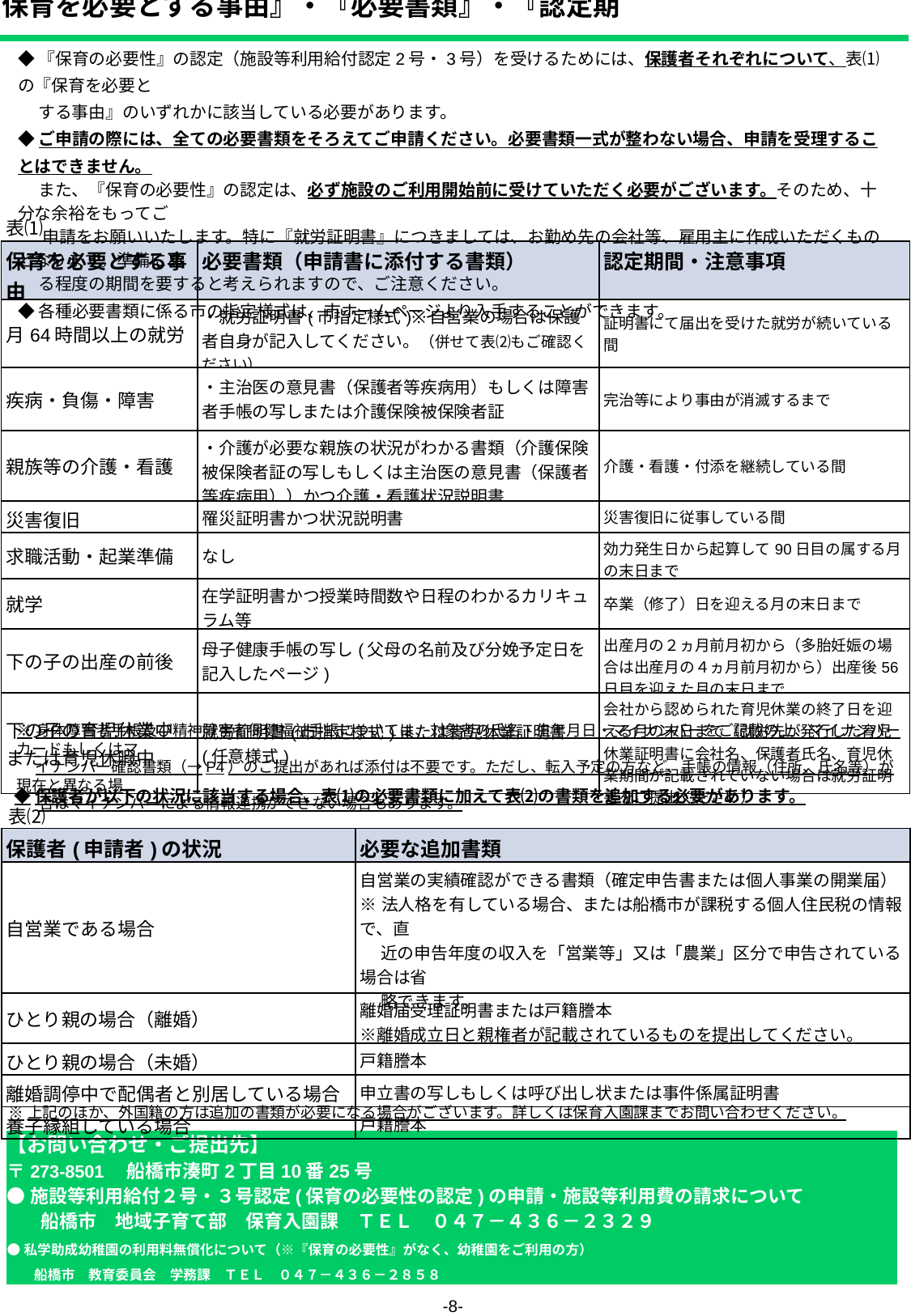

○『保育を必要とする事由』・『必要書類』・『認定期間』
◆『保育の必要性』の認定（施設等利用給付認定2号・3号）を受けるためには、保護者それぞれについて、表⑴の『保育を必要と
　 する事由』のいずれかに該当している必要があります。
◆ご申請の際には、全ての必要書類をそろえてご申請ください。必要書類一式が整わない場合、申請を受理することはできません。
　 また、『保育の必要性』の認定は、必ず施設のご利用開始前に受けていただく必要がございます。そのため、十分な余裕をもってご
 　申請をお願いいたします。特に『就労証明書』につきましては、お勤め先の会社等、雇用主に作成いただくものとなります。準備にあ
　 る程度の期間を要すると考えられますので、ご注意ください。
◆各種必要書類に係る市の指定様式は、市ホームページより入手することができます。
表⑴
| 保育を必要とする事由 | 必要書類（申請書に添付する書類） | 認定期間・注意事項 |
| --- | --- | --- |
| 月64時間以上の就労 | ・就労証明書(市指定様式)※自営業の場合は保護者自身が記入してください。（併せて表⑵もご確認ください） | 証明書にて届出を受けた就労が続いている間 |
| 疾病・負傷・障害 | ・主治医の意見書（保護者等疾病用）もしくは障害者手帳の写しまたは介護保険被保険者証 | 完治等により事由が消滅するまで |
| 親族等の介護・看護 | ・介護が必要な親族の状況がわかる書類（介護保険被保険者証の写しもしくは主治医の意見書（保護者等疾病用））かつ介護・看護状況説明書 | 介護・看護・付添を継続している間 |
| 災害復旧 | 罹災証明書かつ状況説明書 | 災害復旧に従事している間 |
| 求職活動・起業準備 | なし | 効力発生日から起算して90日目の属する月の末日まで |
| 就学 | 在学証明書かつ授業時間数や日程のわかるカリキュラム等 | 卒業（修了）日を迎える月の末日まで |
| 下の子の出産の前後 | 母子健康手帳の写し(父母の名前及び分娩予定日を記入したページ) | 出産月の２ヵ月前月初から（多胎妊娠の場合は出産月の４ヵ月前月初から）出産後56日目を迎えた月の末日まで |
| 下の子の育児休業中 または育児休暇中 | 就労証明書(市指定様式)または育児休業証明書(任意様式) | 会社から認められた育児休業の終了日を迎える月の末日まで（就労先が発行した育児休業証明書に会社名、保護者氏名、育児休業期間が記載されていない場合は就労証明書をご提出ください） |
※身体障害者手帳及び精神障害者保健福祉手帳については、対象者の氏名・生年月日・マイナンバーをご記載の上、マイナンバーカードもしくはマ
　 イナンバー確認書類（→P4）のご提出があれば添付は不要です。ただし、転入予定の方など、手帳の情報（住所、氏名等）が現在と異なる場
 　合はマイナンバーによる情報連携ができない場合もあります。
◆保護者が以下の状況に該当する場合、表⑴の必要書類に加えて表⑵の書類を追加する必要があります。
表⑵
| 保護者(申請者)の状況 | 必要な追加書類 |
| --- | --- |
| 自営業である場合 | 自営業の実績確認ができる書類（確定申告書または個人事業の開業届） ※法人格を有している場合、または船橋市が課税する個人住民税の情報で、直 　 近の申告年度の収入を「営業等」又は「農業」区分で申告されている場合は省 　 略できます。 |
| ひとり親の場合（離婚） | 離婚届受理証明書または戸籍謄本 ※離婚成立日と親権者が記載されているものを提出してください。 |
| ひとり親の場合（未婚） | 戸籍謄本 |
| 離婚調停中で配偶者と別居している場合 | 申立書の写しもしくは呼び出し状または事件係属証明書 |
| 養子縁組している場合 | 戸籍謄本 |
※上記のほか、外国籍の方は追加の書類が必要になる場合がございます。詳しくは保育入園課までお問い合わせください。
【お問い合わせ・ご提出先】
〒273-8501　船橋市湊町2丁目10番25号
●施設等利用給付２号・３号認定(保育の必要性の認定)の申請・施設等利用費の請求について
　　船橋市　地域子育て部　保育入園課　ＴＥＬ　０４７－４３６－２３２９
●私学助成幼稚園の利用料無償化について（※『保育の必要性』がなく、幼稚園をご利用の方）
　　船橋市　教育委員会　学務課　ＴＥＬ　０４７－４３６－２８５８
-8-